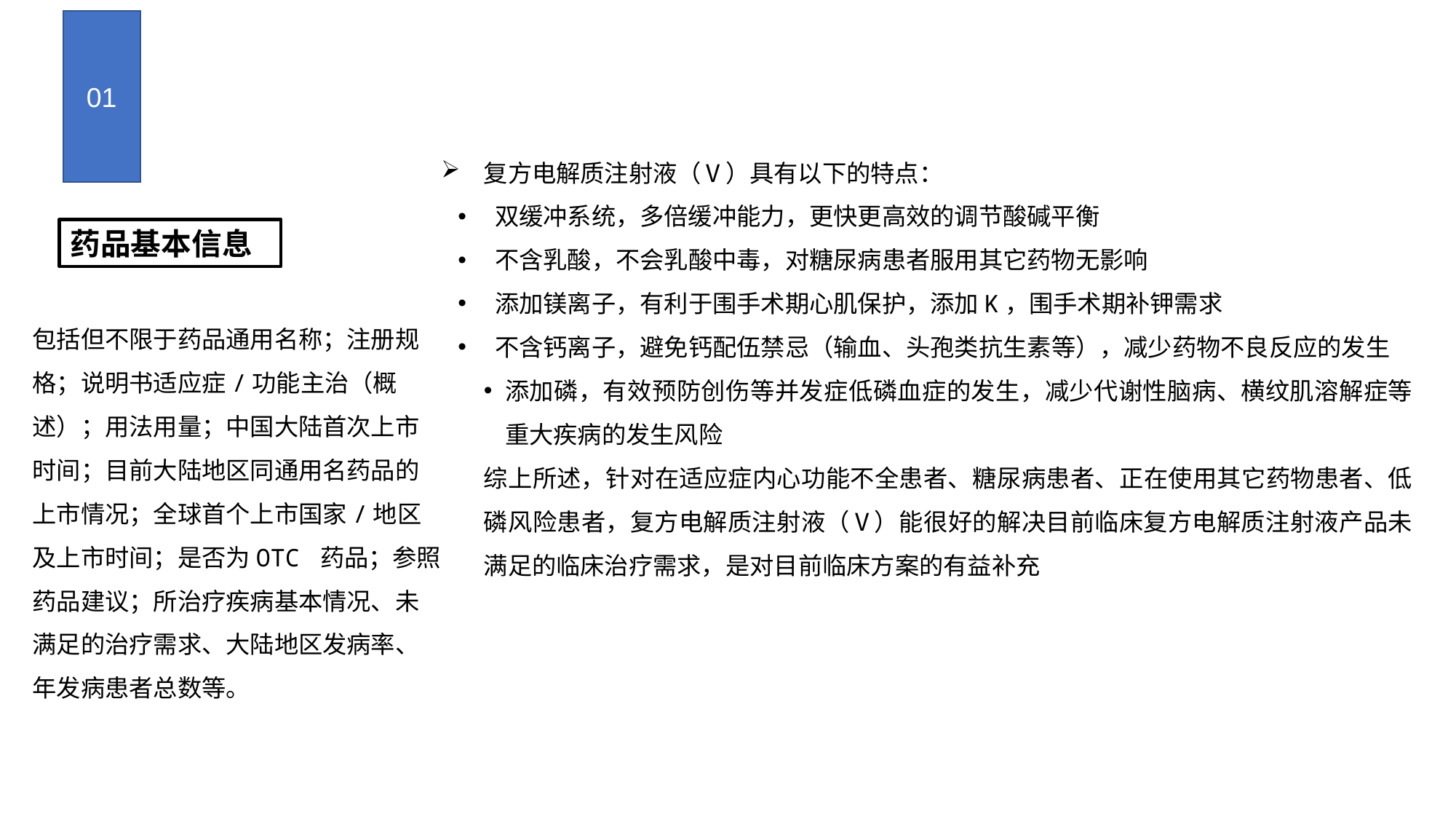

01
复方电解质注射液（Ⅴ）具有以下的特点：
 双缓冲系统，多倍缓冲能力，更快更高效的调节酸碱平衡
 不含乳酸，不会乳酸中毒，对糖尿病患者服用其它药物无影响
 添加镁离子，有利于围手术期心肌保护，添加K，围手术期补钾需求
 不含钙离子，避免钙配伍禁忌（输血、头孢类抗生素等），减少药物不良反应的发生
添加磷，有效预防创伤等并发症低磷血症的发生，减少代谢性脑病、横纹肌溶解症等重大疾病的发生风险
综上所述，针对在适应症内心功能不全患者、糖尿病患者、正在使用其它药物患者、低磷风险患者，复方电解质注射液（Ⅴ）能很好的解决目前临床复方电解质注射液产品未满足的临床治疗需求，是对目前临床方案的有益补充

药品基本信息
包括但不限于药品通用名称；注册规格；说明书适应症/功能主治（概述）；用法用量；中国大陆首次上市时间；目前大陆地区同通用名药品的上市情况；全球首个上市国家/地区及上市时间；是否为OTC 药品；参照药品建议；所治疗疾病基本情况、未满足的治疗需求、大陆地区发病率、年发病患者总数等。